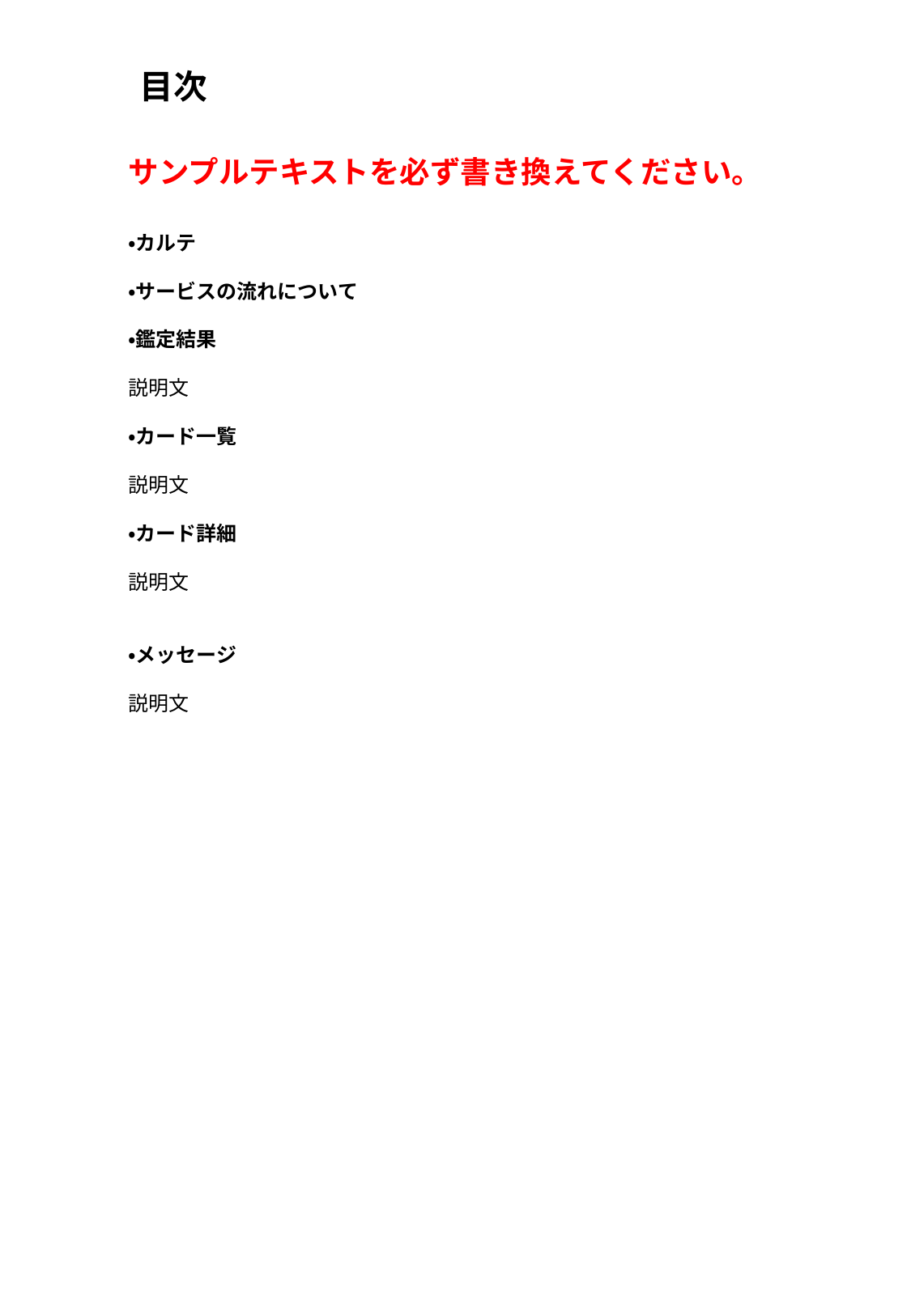

目次
サンプルテキストを必ず書き換えてください。

・カルテ

・サービスの流れについて

・鑑定結果

説明文

・カード一覧

説明文

・カード詳細

説明文

・メッセージ

説明文